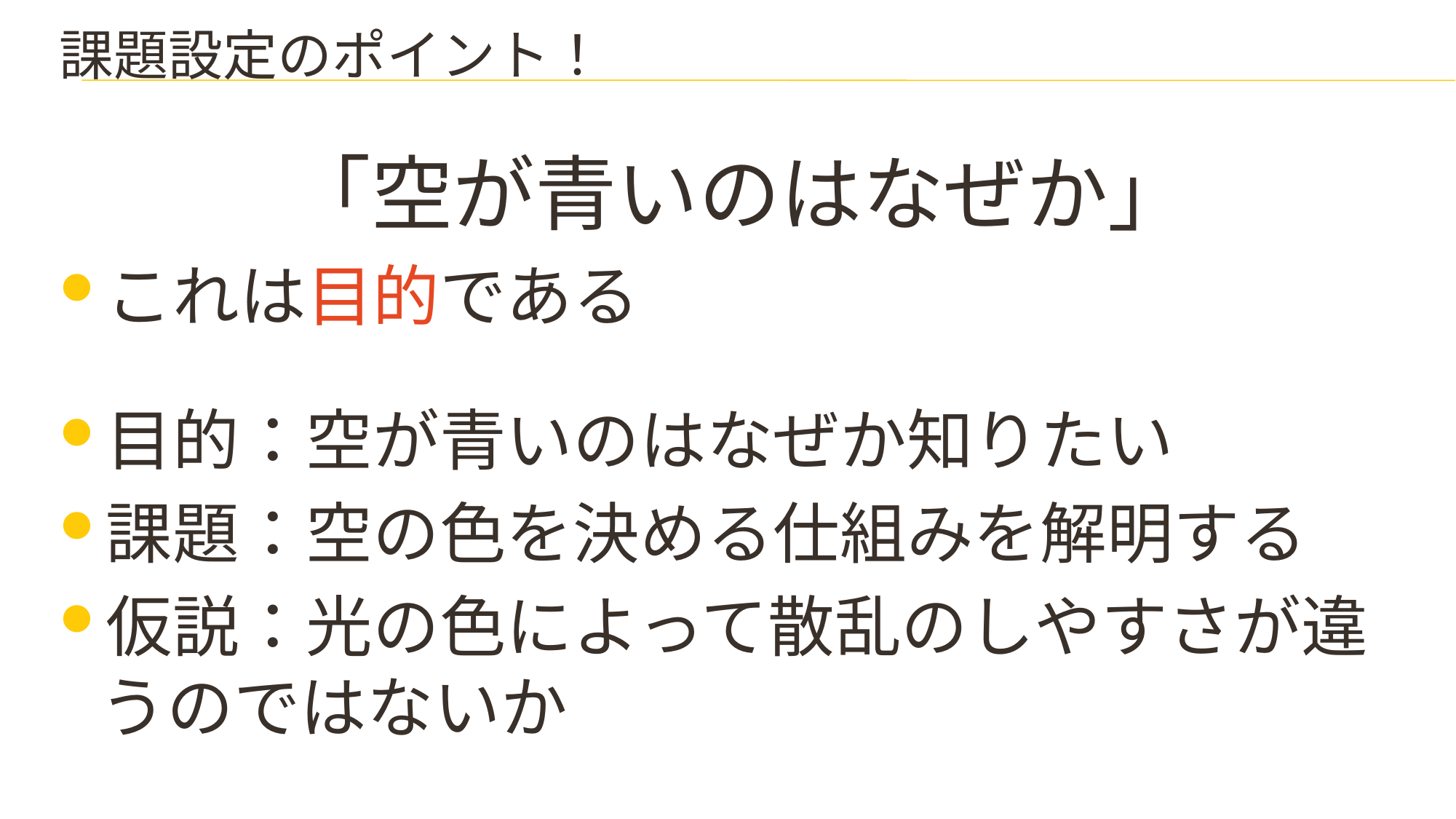

# 課題設定のポイント！
「空が青いのはなぜか」
これは目的である

目的：空が青いのはなぜか知りたい
課題：空の色を決める仕組みを解明する
仮説：光の色によって散乱のしやすさが違うのではないか